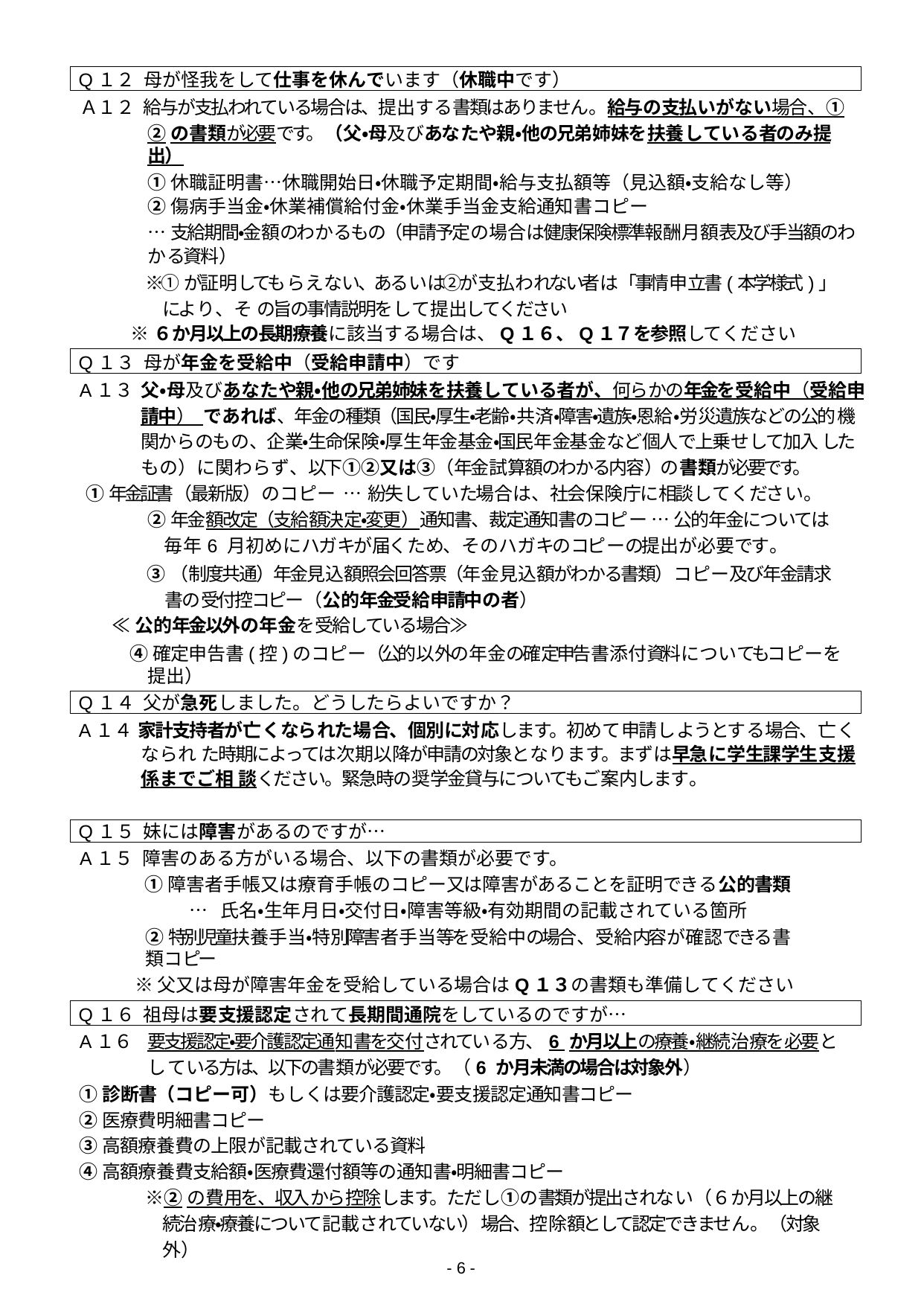

Q１２ 母が怪我をして仕事を休んでいます（休職中です）
Ａ１２ 給与が支払われている場合は、提出する書類はありません。給与の支払いがない場合、①
②の書類が必要です。（父・母及びあなたや親・他の兄弟姉妹を扶養している者のみ提出）
①休職証明書…休職開始日・休職予定期間・給与支払額等（見込額・支給なし等）
②傷病手当金・休業補償給付金・休業手当金支給通知書コピー
…支給期間・金額のわかるもの（申請予定の場合は健康保険標準報酬月額表及び手当額のわか る資料）
※①が証明してもらえない、あるいは②が支払われない者は「事情申立書(本学様式)」により、そ の旨の事情説明をして提出してください
※６か月以上の長期療養に該当する場合は、Q１６、Q１７を参照してください
Q１３ 母が年金を受給中（受給申請中）です
A１３ 父・母及びあなたや親・他の兄弟姉妹を扶養している者が、何らかの年金を受給中（受給申請中）  であれば、年金の種類（国民・厚生・老齢・共済・障害・遺族・恩給・労災遺族などの公的 機関からのもの、企業・生命保険・厚生年金基金・国民年金基金など個人で上乗せして加入 したもの）に関わらず、以下①②又は③（年金試算額のわかる内容）の書類が必要です。
①年金証書（最新版）のコピー … 紛失していた場合は、社会保険庁に相談してください。
②年金額改定（支給額決定・変更）通知書、裁定通知書のコピー … 公的年金については 毎年6 月初めにハガキが届くため、そのハガキのコピーの提出が必要です。
③（制度共通）年金見込額照会回答票（年金見込額がわかる書類）コピー及び年金請求書の 受付控コピー（公的年金受給申請中の者）
≪公的年金以外の年金を受給している場合≫
④確定申告書(控)のコピー（公的以外の年金の確定申告書添付資料についてもコピーを提出）
Q１４ 父が急死しました。どうしたらよいですか？
A１４ 家計支持者が亡くなられた場合、個別に対応します。初めて申請しようとする場合、亡くなられ た時期によっては次期以降が申請の対象となります。まずは早急に学生課学生支援係までご相 談ください。緊急時の奨学金貸与についてもご案内します。
Q１５ 妹には障害があるのですが…
A１５ 障害のある方がいる場合、以下の書類が必要です。
①障害者手帳又は療育手帳のコピー又は障害があることを証明できる公的書類
… 氏名・生年月日・交付日・障害等級・有効期間の記載されている箇所
②特別児童扶養手当・特別障害者手当等を受給中の場合、受給内容が確認できる書類コピー
※父又は母が障害年金を受給している場合はQ１３の書類も準備してください
Q１６ 祖母は要支援認定されて長期間通院をしているのですが…
A１６	要支援認定・要介護認定通知書を交付されている方、6 か月以上の療養・継続治療を必要とし ている方は、以下の書類が必要です。（6 か月未満の場合は対象外）
①診断書（コピー可）もしくは要介護認定・要支援認定通知書コピー
②医療費明細書コピー
③高額療養費の上限が記載されている資料
④高額療養費支給額・医療費還付額等の通知書・明細書コピー
※②の費用を、収入から控除します。ただし①の書類が提出されない（６か月以上の継続治 療・療養について記載されていない）場合、控除額として認定できません。（対象外）
- 6 -